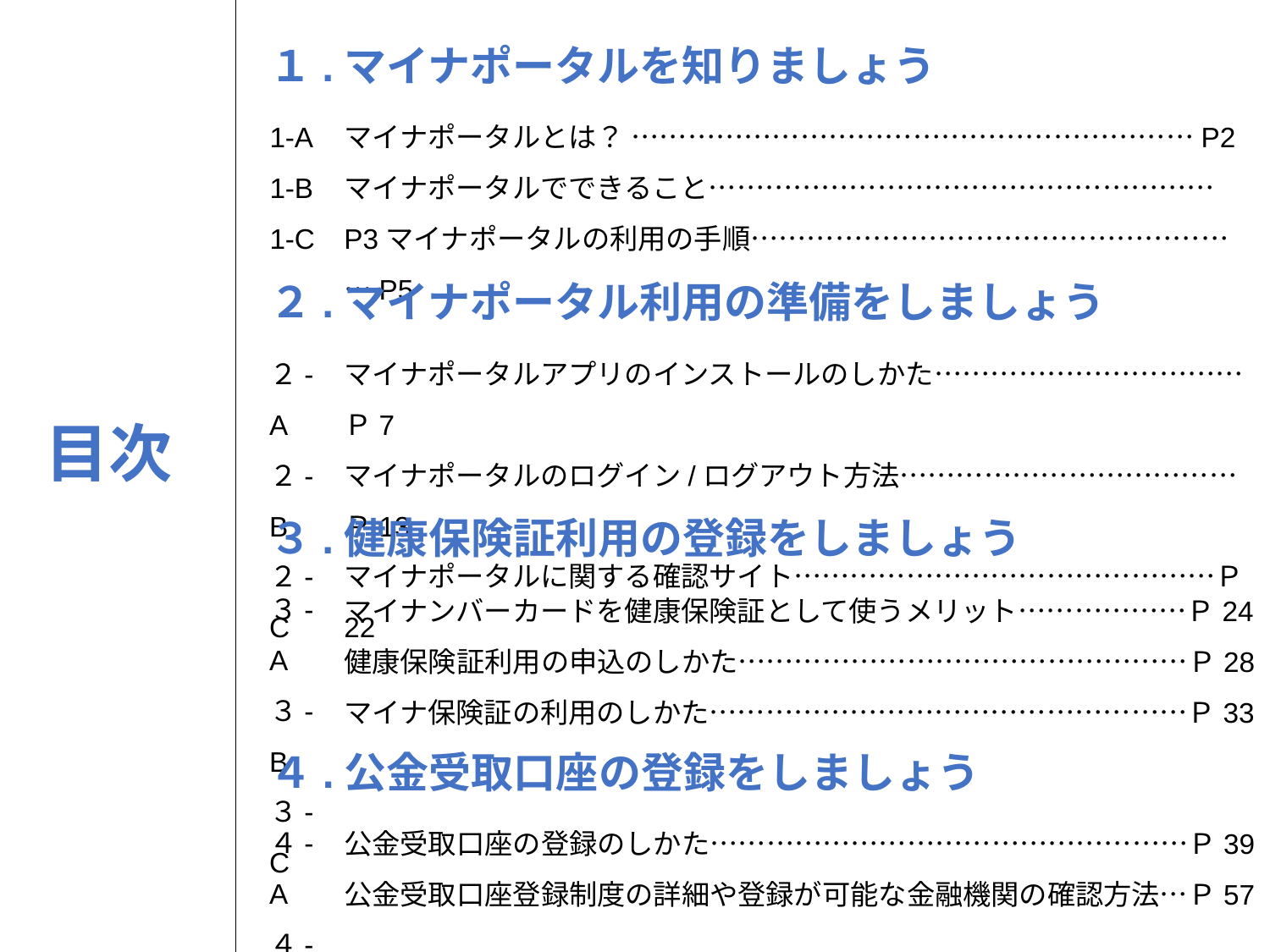

１.マイナポータルを知りましょう
1-A
1-B
1-C
マイナポータルとは？ ……………………………………………………P2
マイナポータルでできること………………………………………………P3マイナポータルの利用の手順………………………………………………P5
２.マイナポータル利用の準備をしましょう
２-A
２-B
２-C
マイナポータルアプリのインストールのしかた……………………………Ｐ7
マイナポータルのログイン/ログアウト方法………………………………Ｐ13
マイナポータルに関する確認サイト………………………………………Ｐ22
目次
３.健康保険証利用の登録をしましょう
３-A
３-B
３-C
マイナンバーカードを健康保険証として使うメリット………………Ｐ24
健康保険証利用の申込のしかた…………………………………………Ｐ28
マイナ保険証の利用のしかた……………………………………………Ｐ33
４.公金受取口座の登録をしましょう
４-A
４-B
公金受取口座の登録のしかた……………………………………………Ｐ39
公金受取口座登録制度の詳細や登録が可能な金融機関の確認方法…Ｐ57